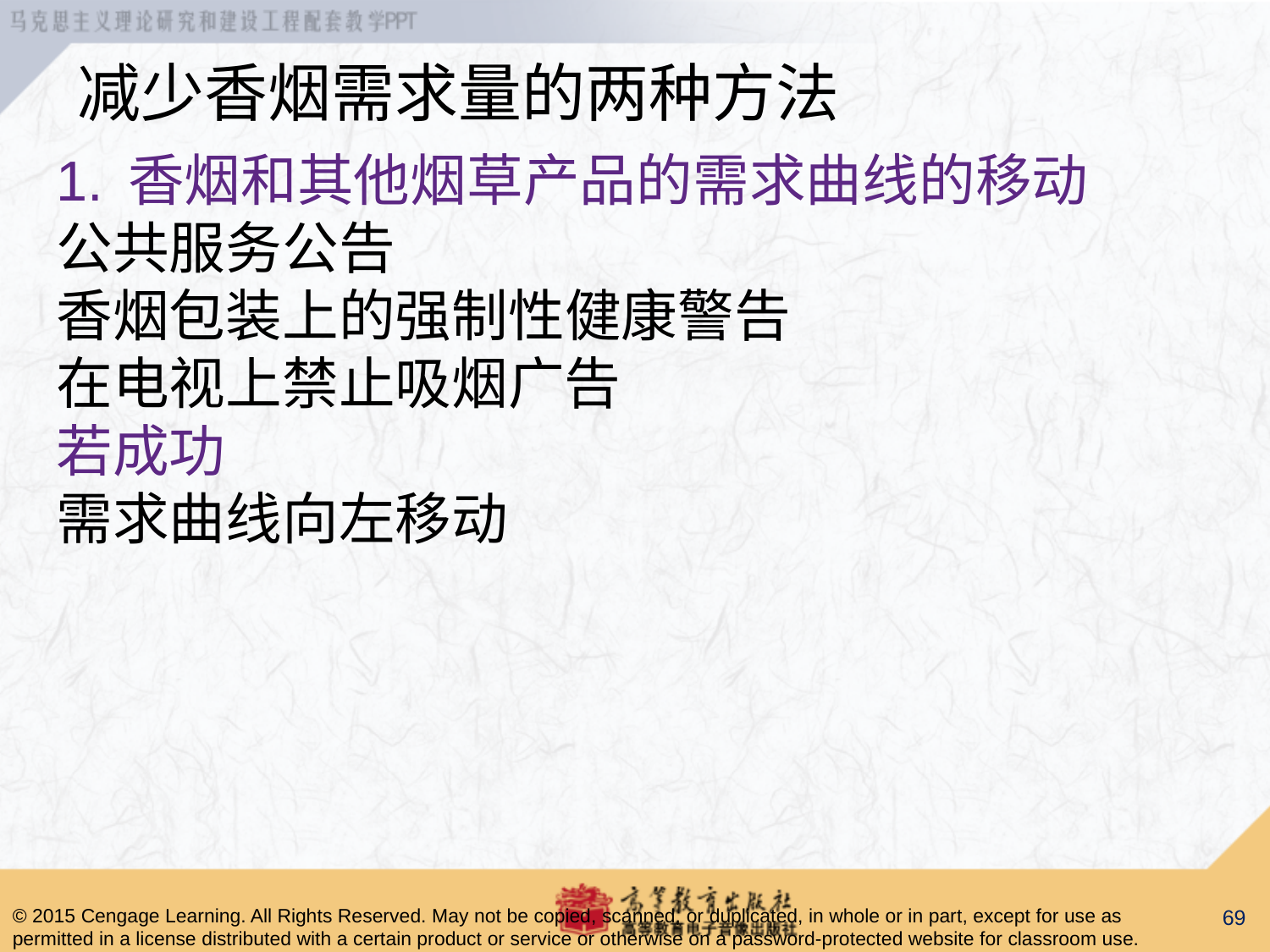

减少香烟需求量的两种方法
香烟和其他烟草产品的需求曲线的移动
公共服务公告
香烟包装上的强制性健康警告
在电视上禁止吸烟广告
若成功
需求曲线向左移动
69
© 2015 Cengage Learning. All Rights Reserved. May not be copied, scanned, or duplicated, in whole or in part, except for use as permitted in a license distributed with a certain product or service or otherwise on a password-protected website for classroom use.